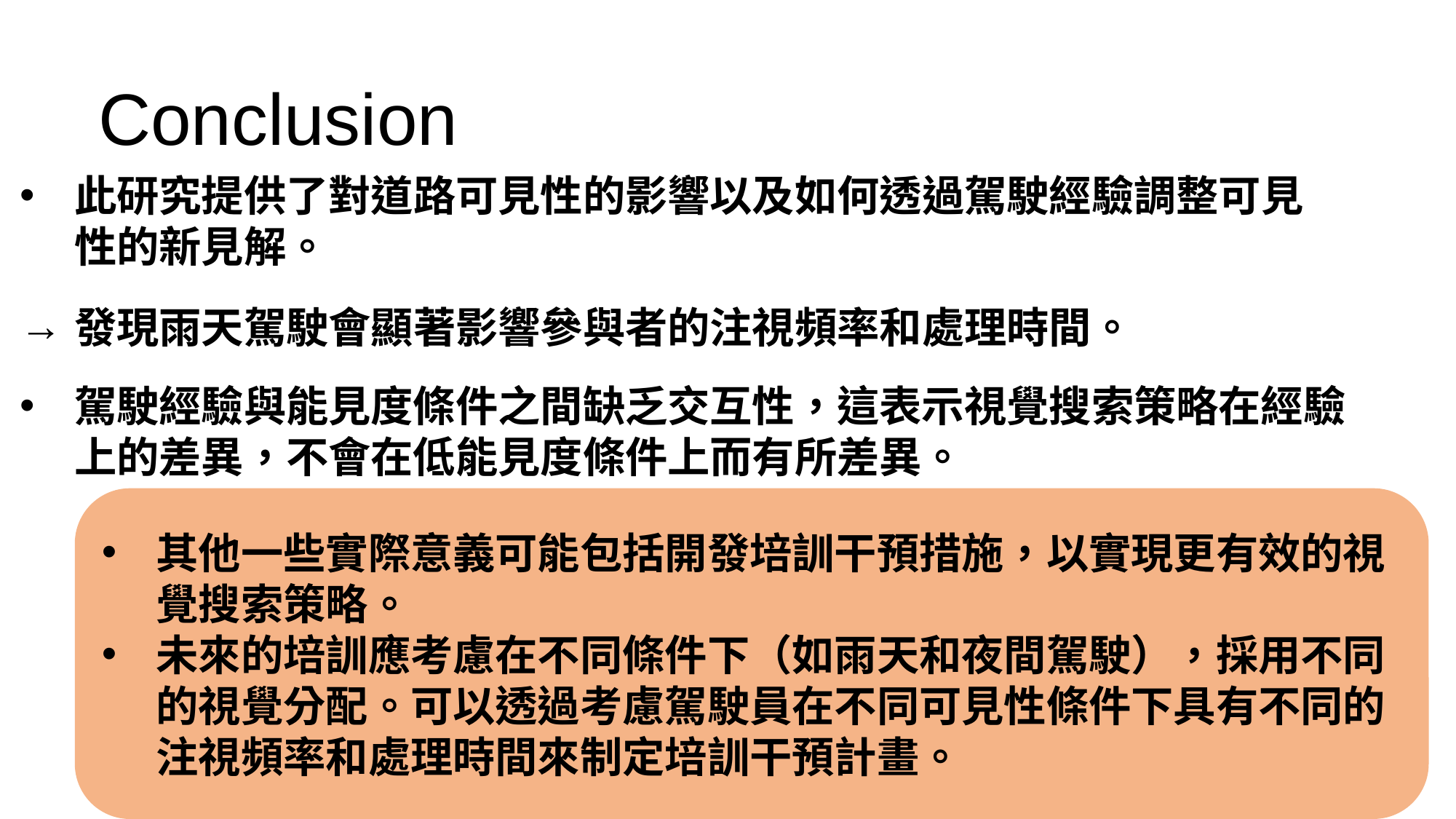

Conclusion
此研究提供了對道路可見性的影響以及如何透過駕駛經驗調整可見性的新見解。
發現雨天駕駛會顯著影響參與者的注視頻率和處理時間。
駕駛經驗與能見度條件之間缺乏交互性，這表示視覺搜索策略在經驗上的差異，不會在低能見度條件上而有所差異。
其他一些實際意義可能包括開發培訓干預措施，以實現更有效的視覺搜索策略。
未來的培訓應考慮在不同條件下（如雨天和夜間駕駛），採用不同的視覺分配。可以透過考慮駕駛員在不同可見性條件下具有不同的注視頻率和處理時間來制定培訓干預計畫。